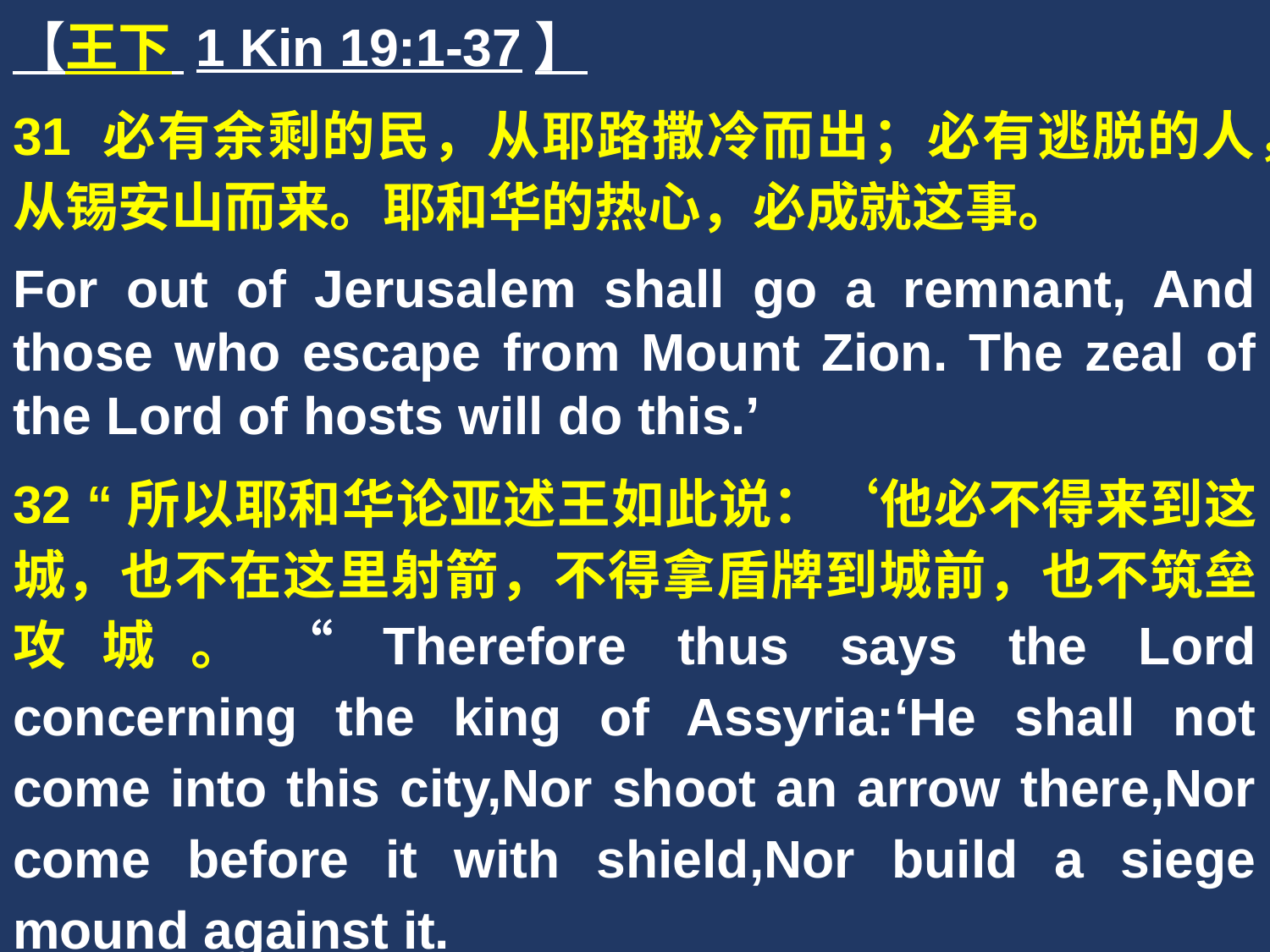

【王下 1 Kin 19:1-37】
31 必有余剩的民，从耶路撒冷而出；必有逃脱的人，从锡安山而来。耶和华的热心，必成就这事。
For out of Jerusalem shall go a remnant, And those who escape from Mount Zion. The zeal of the Lord of hosts will do this.’
32 “所以耶和华论亚述王如此说：‘他必不得来到这城，也不在这里射箭，不得拿盾牌到城前，也不筑垒攻城。“Therefore thus says the Lord concerning the king of Assyria:‘He shall not come into this city,Nor shoot an arrow there,Nor come before it with shield,Nor build a siege mound against it.